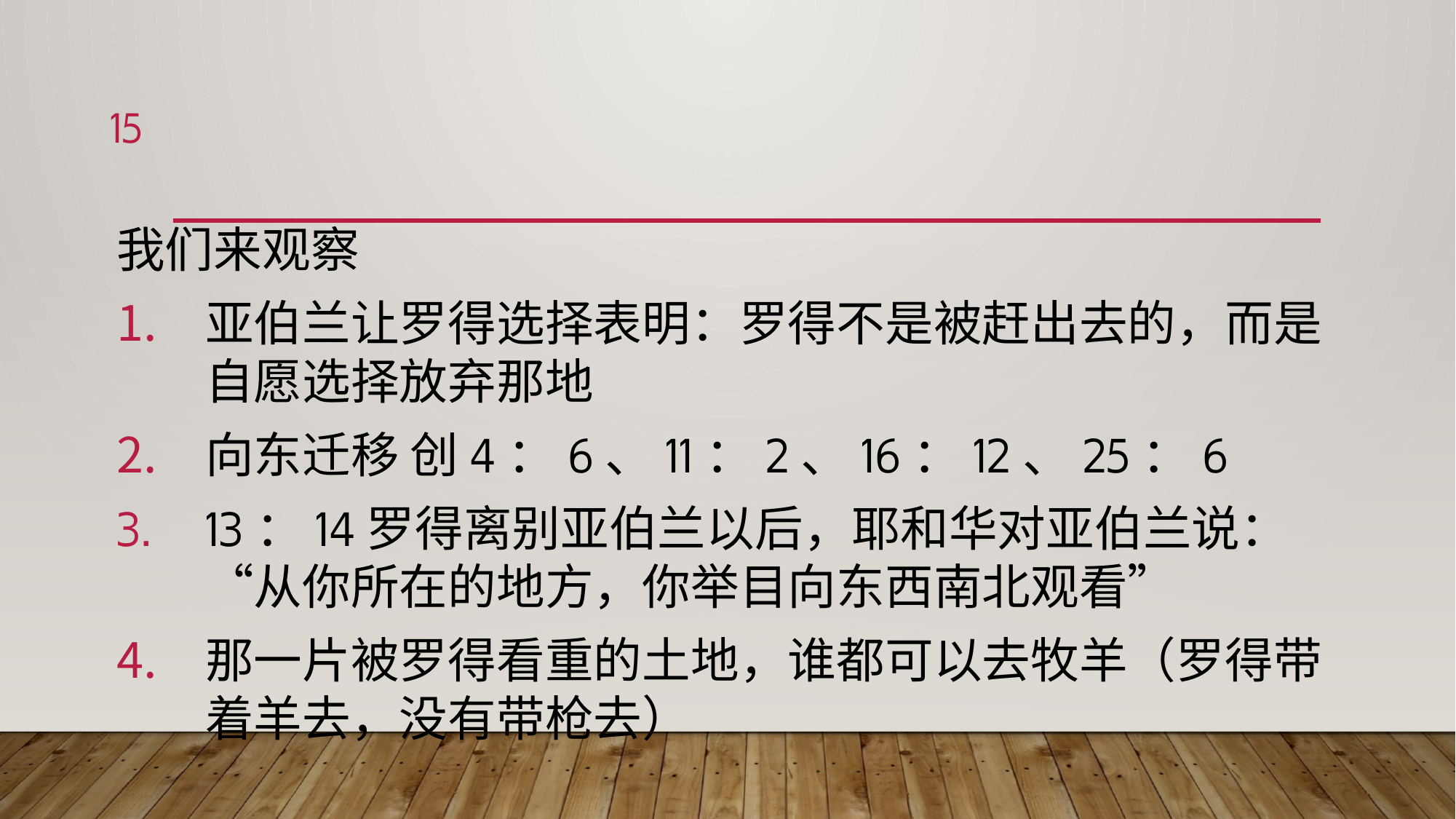

15
我们来观察
亚伯兰让罗得选择表明：罗得不是被赶出去的，而是自愿选择放弃那地
向东迁移 创4：6、11：2、16：12、25：6
13：14罗得离别亚伯兰以后，耶和华对亚伯兰说：“从你所在的地方，你举目向东西南北观看”
那一片被罗得看重的土地，谁都可以去牧羊（罗得带着羊去，没有带枪去）